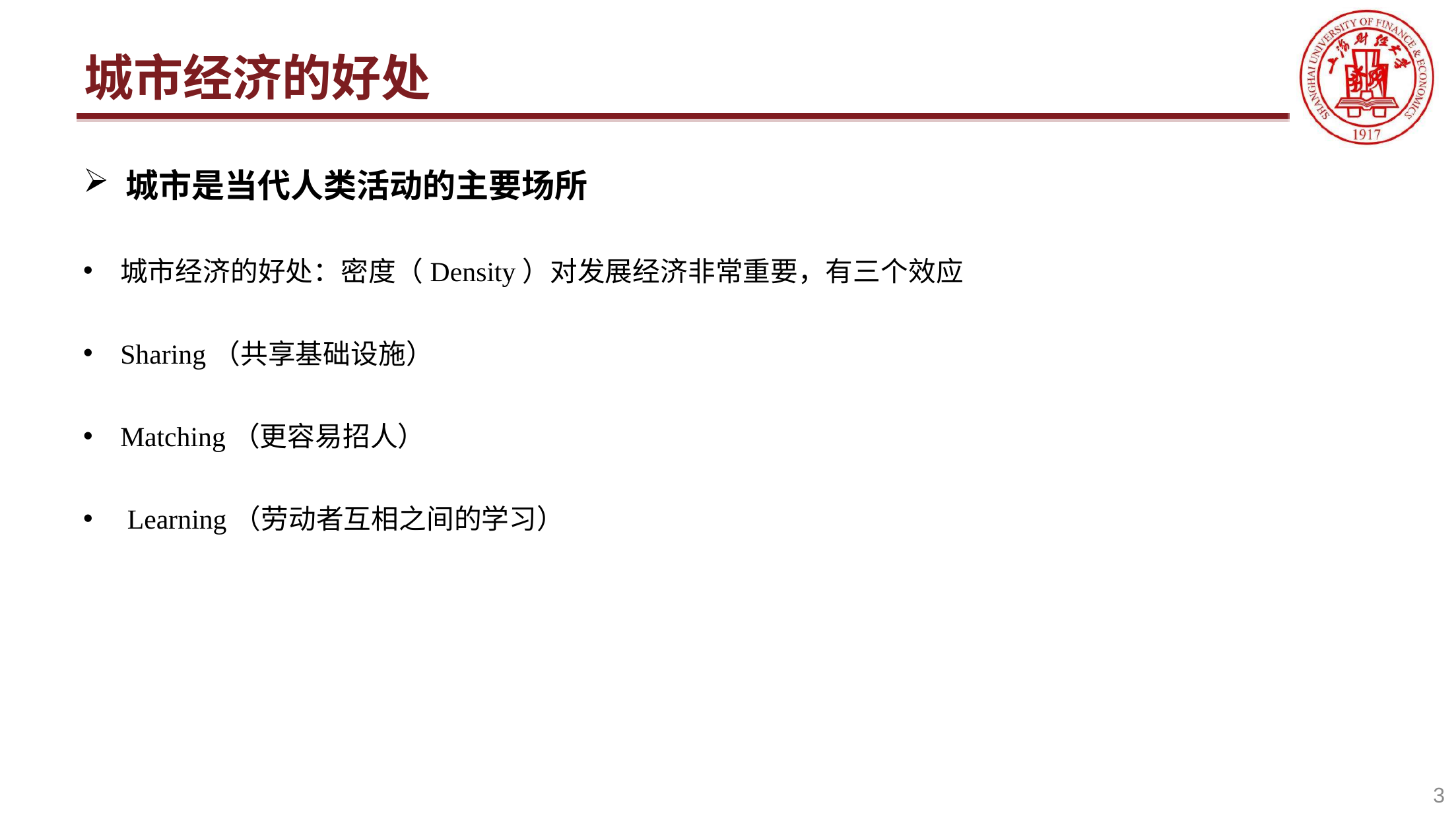

# 城市经济的好处
城市是当代人类活动的主要场所

城市经济的好处：密度（Density）对发展经济非常重要，有三个效应

Sharing（共享基础设施）

Matching（更容易招人）

 Learning（劳动者互相之间的学习）

3